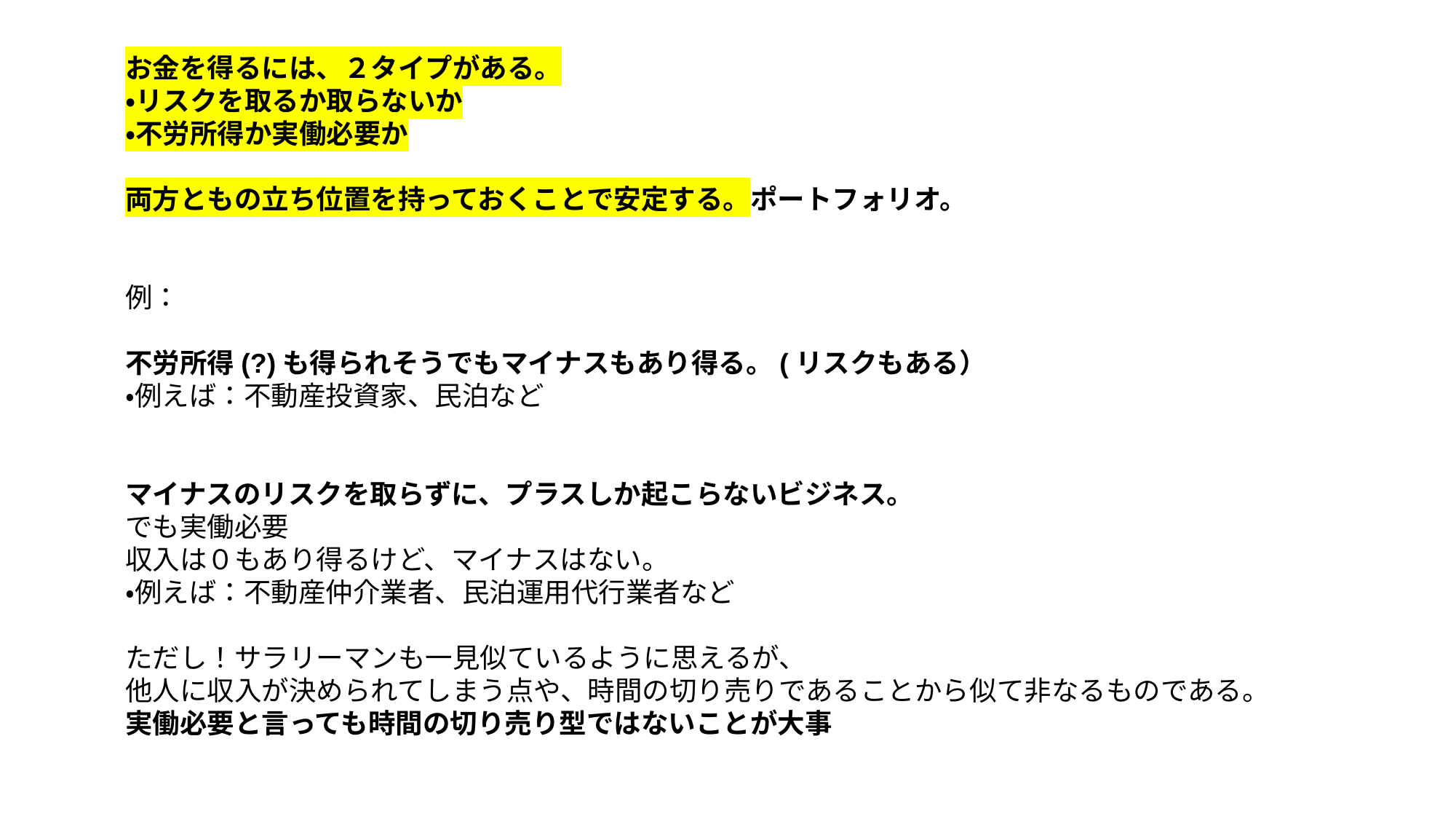

お金を得るには、２タイプがある。
・リスクを取るか取らないか
・不労所得か実働必要か

両方ともの立ち位置を持っておくことで安定する。ポートフォリオ。

例：

不労所得(?)も得られそうでもマイナスもあり得る。(リスクもある）
・例えば：不動産投資家、民泊など

マイナスのリスクを取らずに、プラスしか起こらないビジネス。
でも実働必要
収入は０もあり得るけど、マイナスはない。
・例えば：不動産仲介業者、民泊運用代行業者など

ただし！サラリーマンも一見似ているように思えるが、
他人に収入が決められてしまう点や、時間の切り売りであることから似て非なるものである。
実働必要と言っても時間の切り売り型ではないことが大事